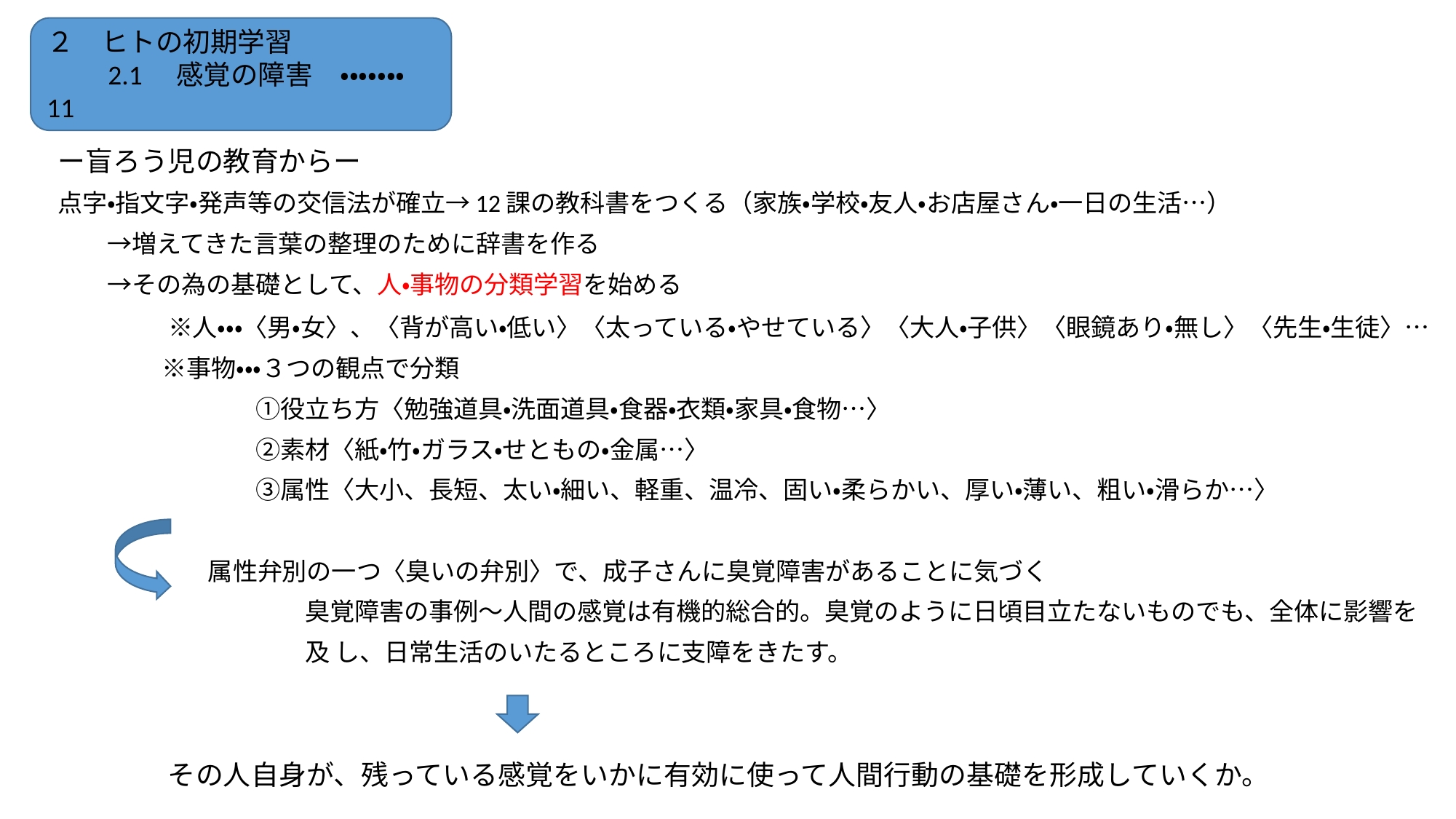

２　ヒトの初期学習
　　2.1　感覚の障害　・・・・・・・11
ー盲ろう児の教育からー
点字・指文字・発声等の交信法が確立→12課の教科書をつくる（家族・学校・友人・お店屋さん・一日の生活…）
　　→増えてきた言葉の整理のために辞書を作る
　　→その為の基礎として、人・事物の分類学習を始める
　　　　※人・・・〈男・女〉、〈背が高い・低い〉〈太っている・やせている〉〈大人・子供〉〈眼鏡あり・無し〉〈先生・生徒〉…
　　　　 ※事物・・・３つの観点で分類
　　　　　　　　①役立ち方〈勉強道具・洗面道具・食器・衣類・家具・食物…〉
　　　　　　　　②素材〈紙・竹・ガラス・せともの・金属…〉
　　　　　　　　③属性〈大小、長短、太い・細い、軽重、温冷、固い・柔らかい、厚い・薄い、粗い・滑らか…〉

            　　　 属性弁別の一つ〈臭いの弁別〉で、成子さんに臭覚障害があることに気づく
　　　　　　　　　　臭覚障害の事例～人間の感覚は有機的総合的。臭覚のように日頃目立たないものでも、全体に影響を
　　　　　　　　　　及 し、日常生活のいたるところに支障をきたす。

　　　　その人自身が、残っている感覚をいかに有効に使って人間行動の基礎を形成していくか。